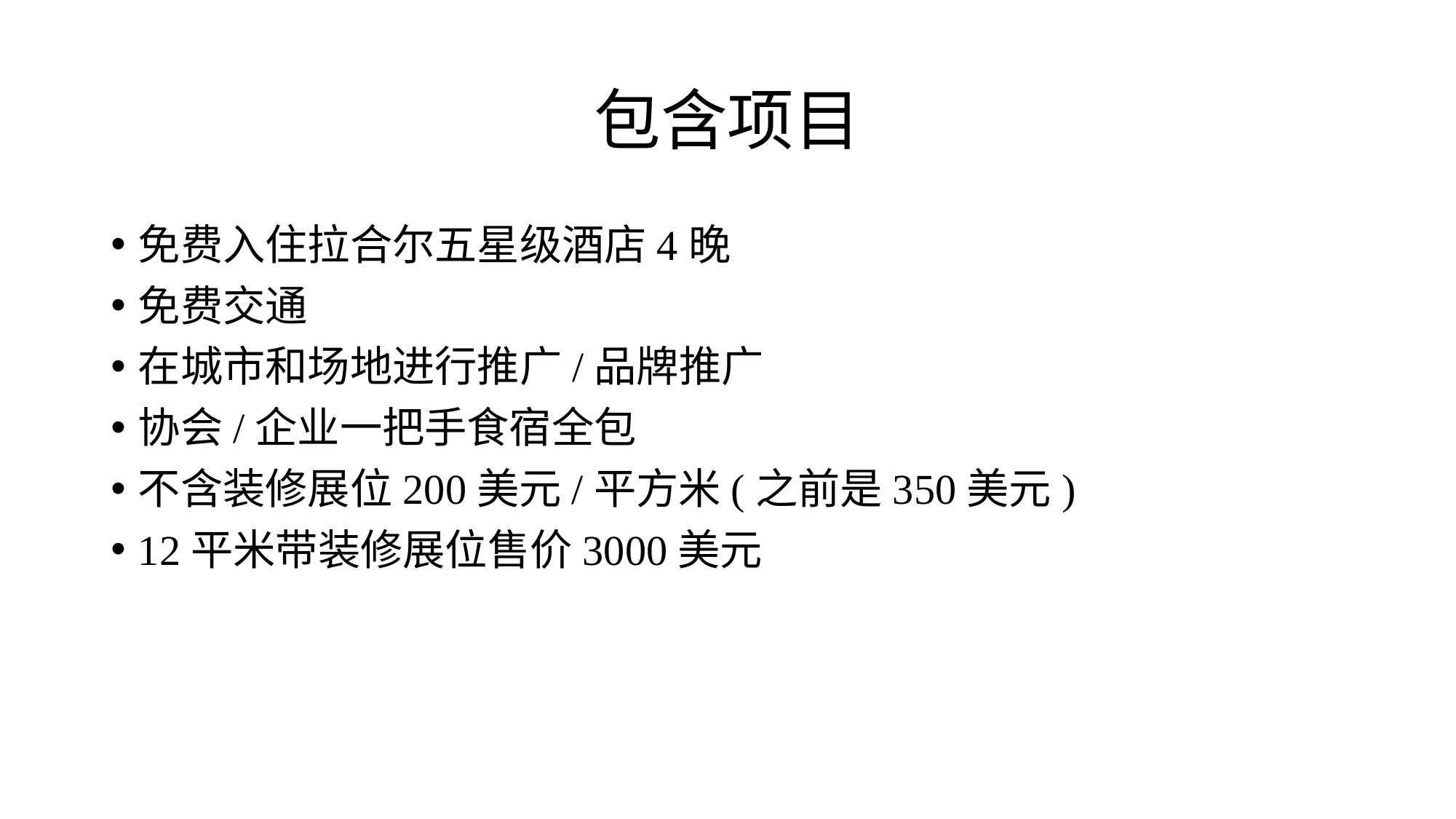

# 包含项目
免费入住拉合尔五星级酒店4晚
免费交通
在城市和场地进行推广/品牌推广
协会/企业一把手食宿全包
不含装修展位200美元/平方米(之前是350美元)
12平米带装修展位售价3000美元